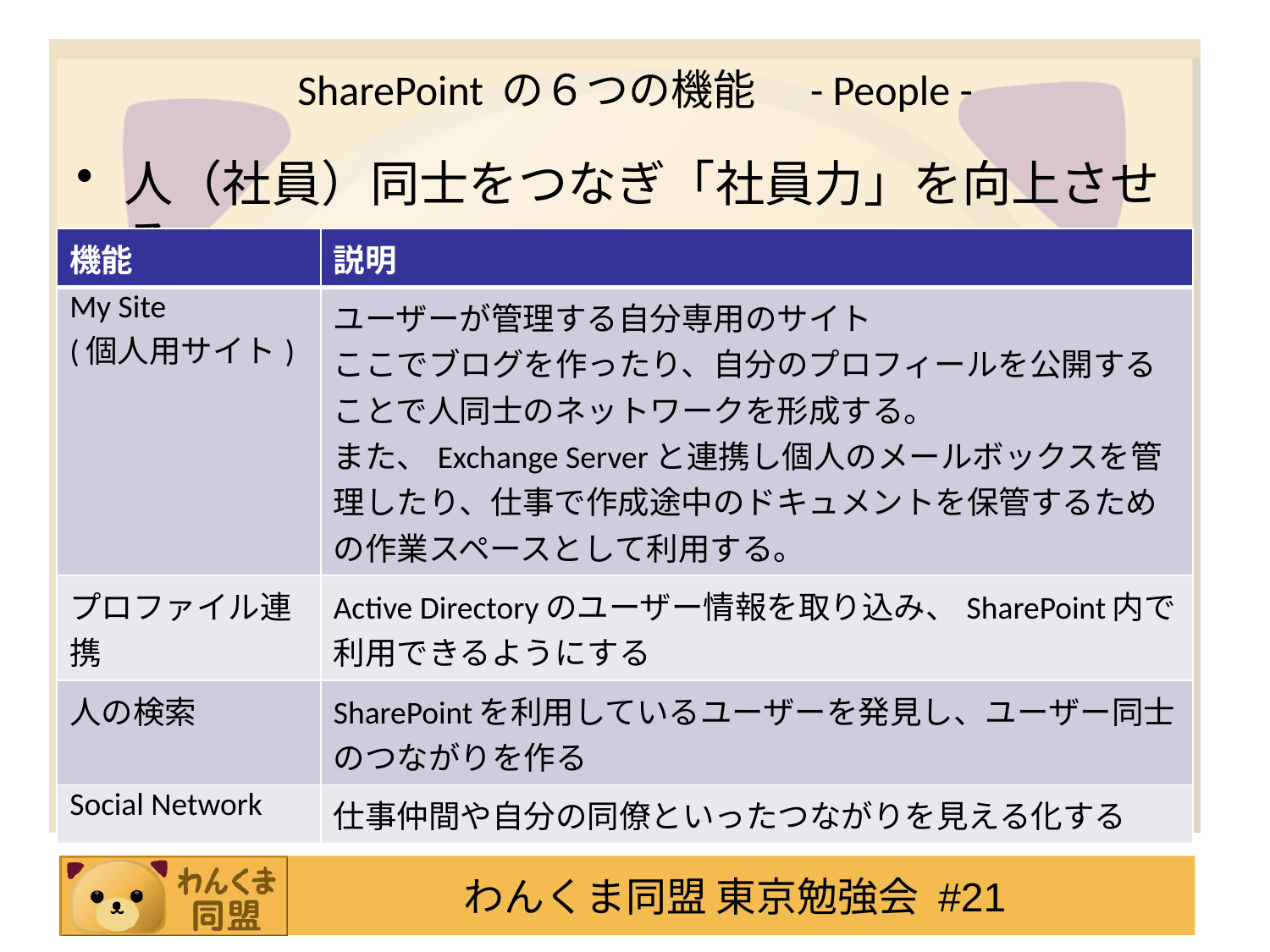

# SharePoint の６つの機能　- People -
人（社員）同士をつなぎ「社員力」を向上させる

| 機能 | 説明 |
| --- | --- |
| My Site (個人用サイト) | ユーザーが管理する自分専用のサイト ここでブログを作ったり、自分のプロフィールを公開することで人同士のネットワークを形成する。 また、Exchange Serverと連携し個人のメールボックスを管理したり、仕事で作成途中のドキュメントを保管するための作業スペースとして利用する。 |
| プロファイル連携 | Active Directoryのユーザー情報を取り込み、SharePoint内で利用できるようにする |
| 人の検索 | SharePointを利用しているユーザーを発見し、ユーザー同士のつながりを作る |
| Social Network | 仕事仲間や自分の同僚といったつながりを見える化する |